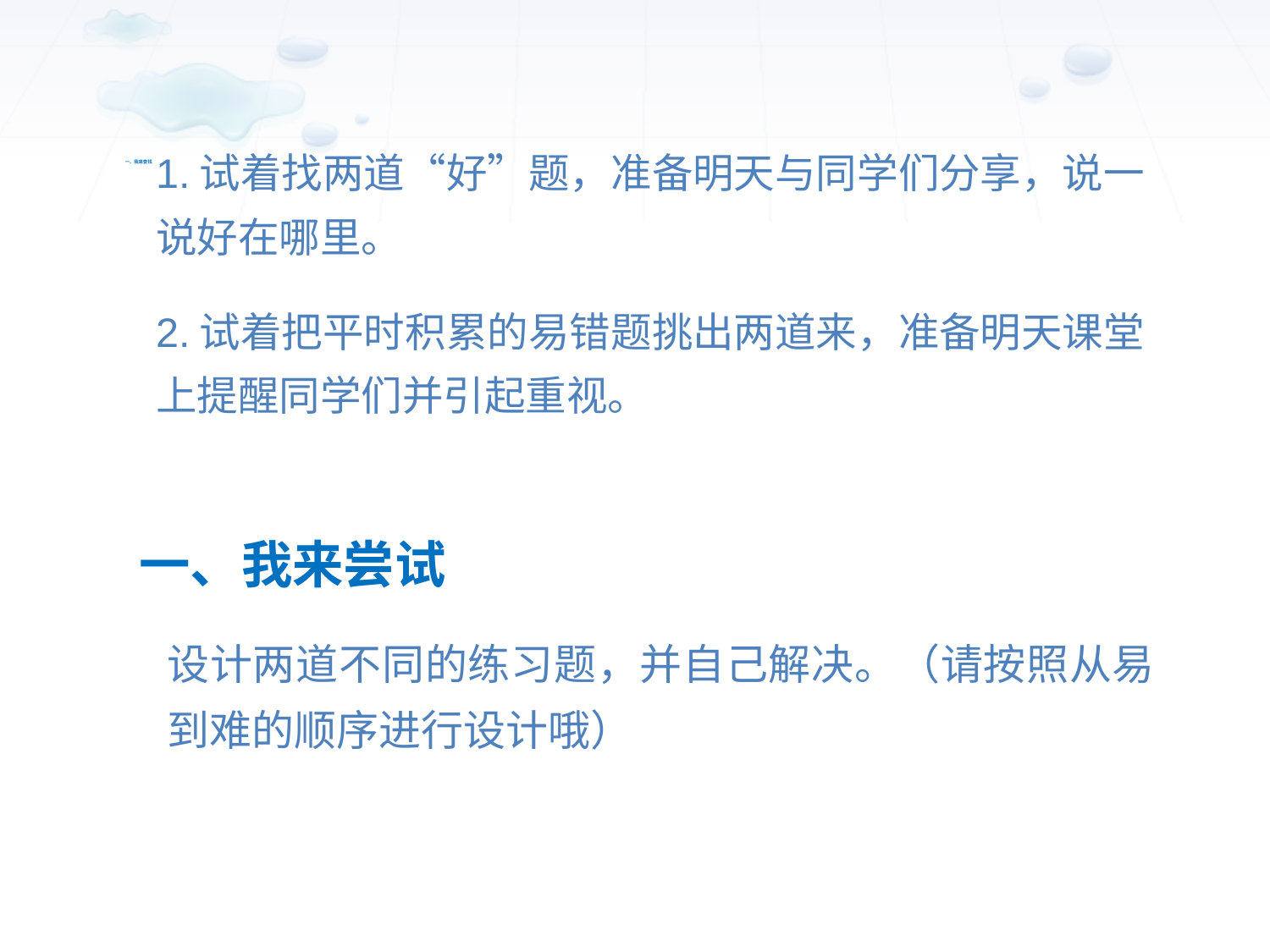

# 一、我来查找
1.试着找两道“好”题，准备明天与同学们分享，说一说好在哪里。
2.试着把平时积累的易错题挑出两道来，准备明天课堂上提醒同学们并引起重视。

一、我来尝试
设计两道不同的练习题，并自己解决。（请按照从易到难的顺序进行设计哦）